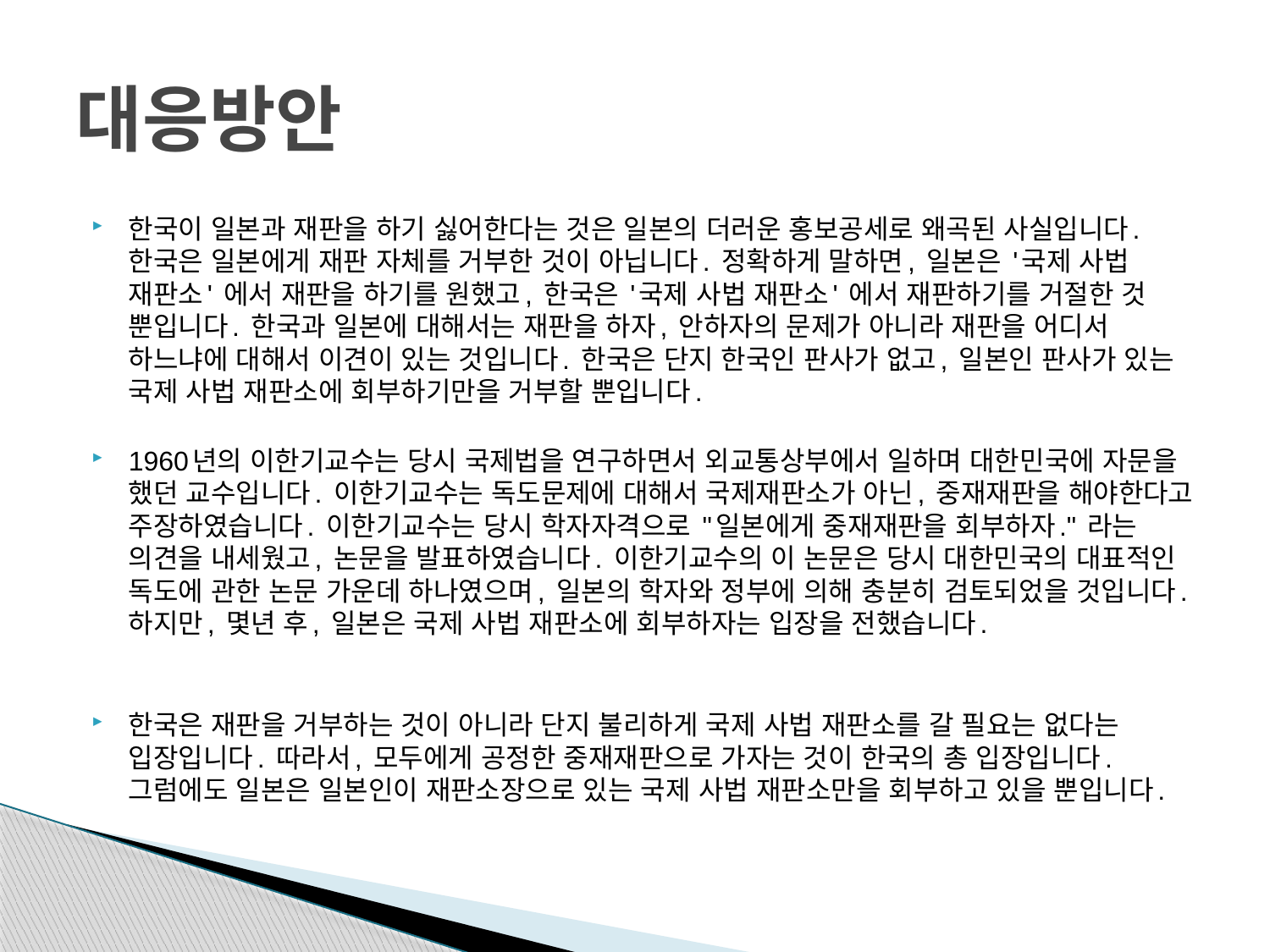

# 대응방안
한국이 일본과 재판을 하기 싫어한다는 것은 일본의 더러운 홍보공세로 왜곡된 사실입니다. 한국은 일본에게 재판 자체를 거부한 것이 아닙니다. 정확하게 말하면, 일본은 '국제 사법 재판소' 에서 재판을 하기를 원했고, 한국은 '국제 사법 재판소' 에서 재판하기를 거절한 것 뿐입니다. 한국과 일본에 대해서는 재판을 하자, 안하자의 문제가 아니라 재판을 어디서 하느냐에 대해서 이견이 있는 것입니다. 한국은 단지 한국인 판사가 없고, 일본인 판사가 있는 국제 사법 재판소에 회부하기만을 거부할 뿐입니다.
1960년의 이한기교수는 당시 국제법을 연구하면서 외교통상부에서 일하며 대한민국에 자문을 했던 교수입니다. 이한기교수는 독도문제에 대해서 국제재판소가 아닌, 중재재판을 해야한다고 주장하였습니다. 이한기교수는 당시 학자자격으로 "일본에게 중재재판을 회부하자." 라는 의견을 내세웠고, 논문을 발표하였습니다. 이한기교수의 이 논문은 당시 대한민국의 대표적인 독도에 관한 논문 가운데 하나였으며, 일본의 학자와 정부에 의해 충분히 검토되었을 것입니다. 하지만, 몇년 후, 일본은 국제 사법 재판소에 회부하자는 입장을 전했습니다.
한국은 재판을 거부하는 것이 아니라 단지 불리하게 국제 사법 재판소를 갈 필요는 없다는 입장입니다. 따라서, 모두에게 공정한 중재재판으로 가자는 것이 한국의 총 입장입니다. 그럼에도 일본은 일본인이 재판소장으로 있는 국제 사법 재판소만을 회부하고 있을 뿐입니다.